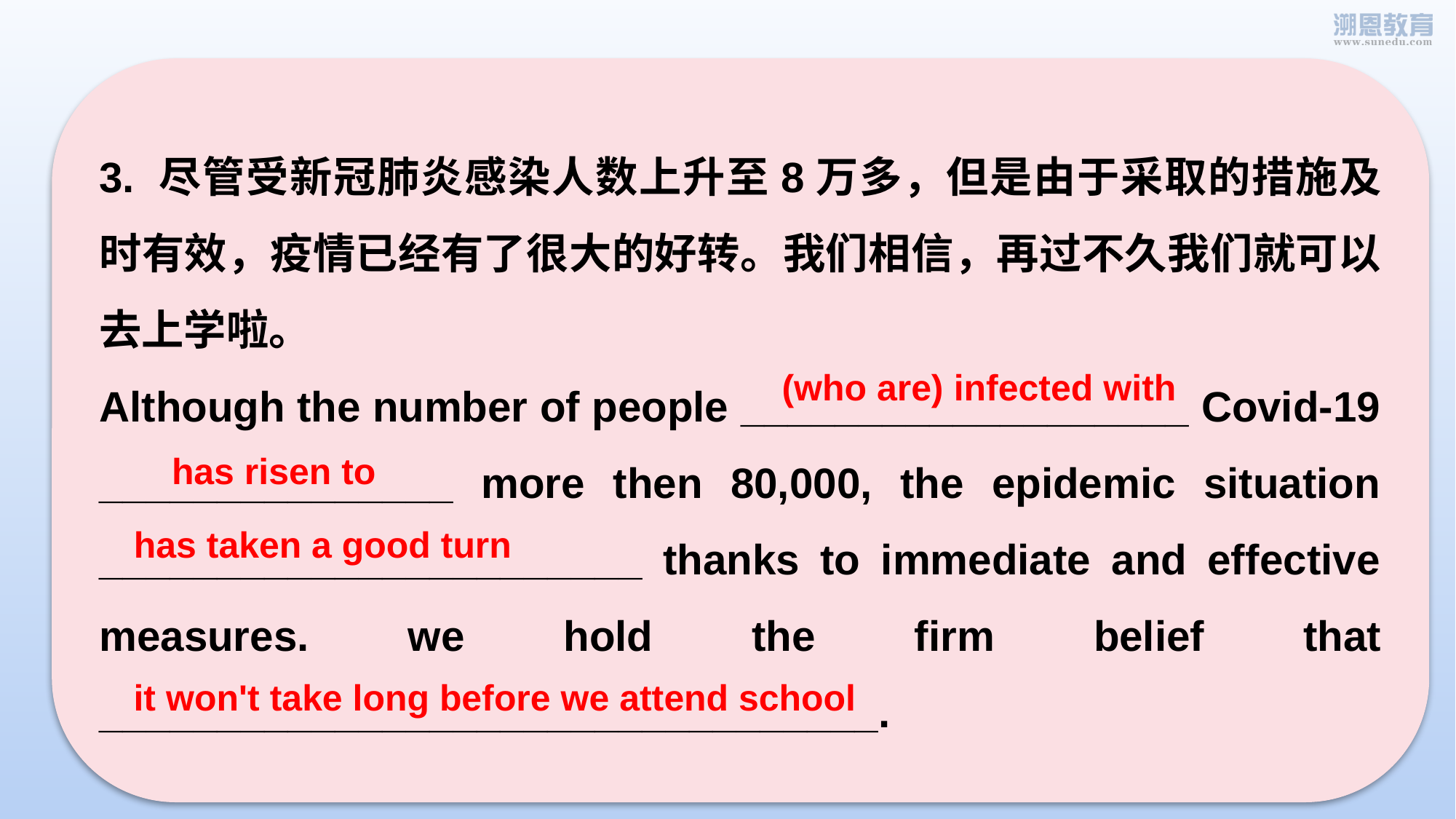

3. 尽管受新冠肺炎感染人数上升至8万多，但是由于采取的措施及时有效，疫情已经有了很大的好转。我们相信，再过不久我们就可以去上学啦。
Although the number of people ___________________ Covid-19 _______________ more then 80,000, the epidemic situation _______________________ thanks to immediate and effective measures. we hold the firm belief that _________________________________.
(who are) infected with
has risen to
has taken a good turn
it won't take long before we attend school